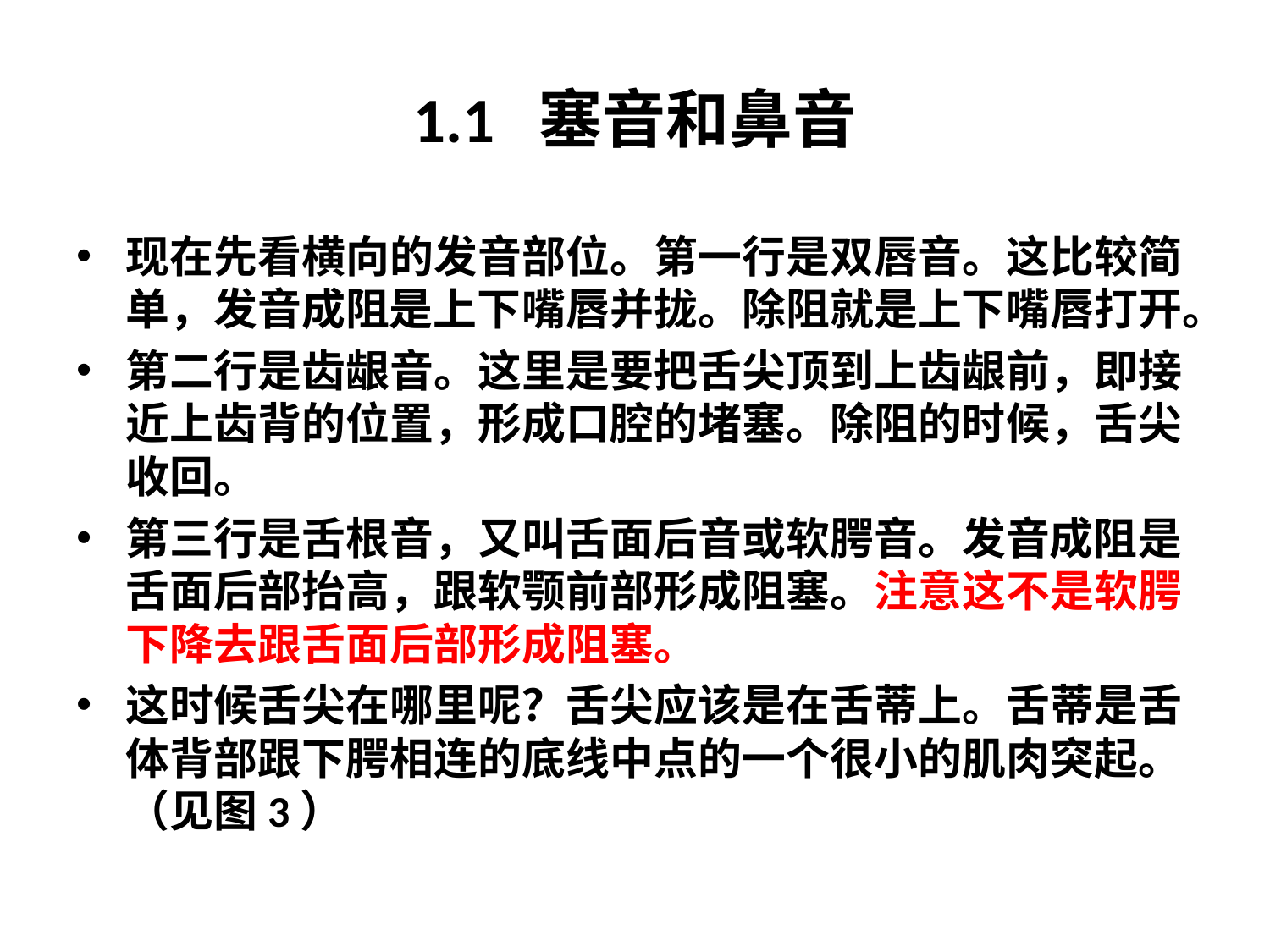

# 1.1  塞音和鼻音
现在先看横向的发音部位。第一行是双唇音。这比较简单，发音成阻是上下嘴唇并拢。除阻就是上下嘴唇打开。
第二行是齿龈音。这里是要把舌尖顶到上齿龈前，即接近上齿背的位置，形成口腔的堵塞。除阻的时候，舌尖收回。
第三行是舌根音，又叫舌面后音或软腭音。发音成阻是舌面后部抬高，跟软颚前部形成阻塞。注意这不是软腭下降去跟舌面后部形成阻塞。
这时候舌尖在哪里呢？舌尖应该是在舌蒂上。舌蒂是舌体背部跟下腭相连的底线中点的一个很小的肌肉突起。（见图3）